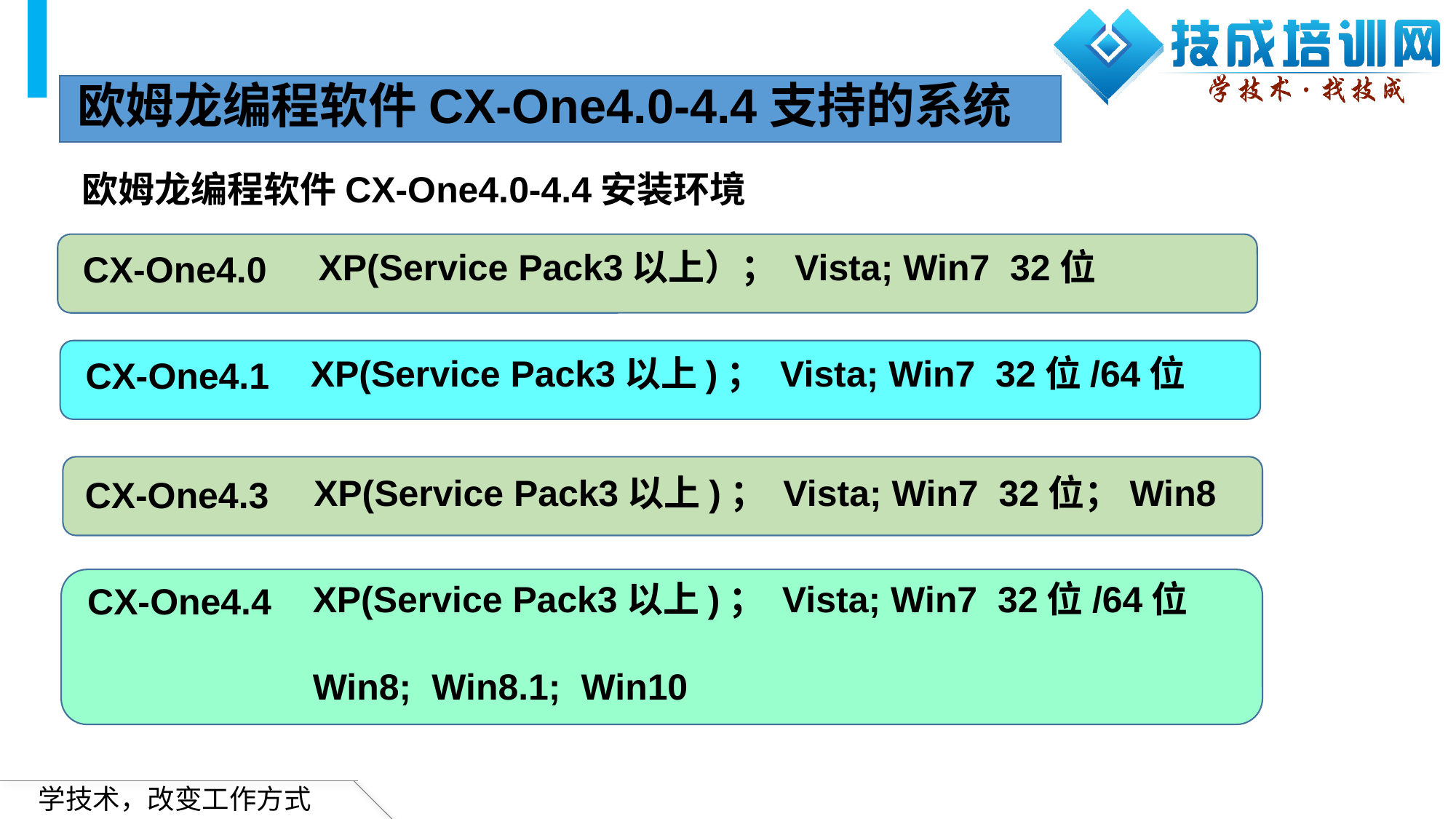

欧姆龙编程软件CX-One4.0-4.4支持的系统

欧姆龙编程软件CX-One4.0-4.4安装环境

XP(Service Pack3以上）； Vista; Win7  32位
CX-One4.0

XP(Service Pack3以上)； Vista; Win7  32位/64位
CX-One4.1

XP(Service Pack3以上)； Vista; Win7  32位；Win8
CX-One4.3

XP(Service Pack3以上)； Vista; Win7  32位/64位

Win8;  Win8.1;  Win10
CX-One4.4